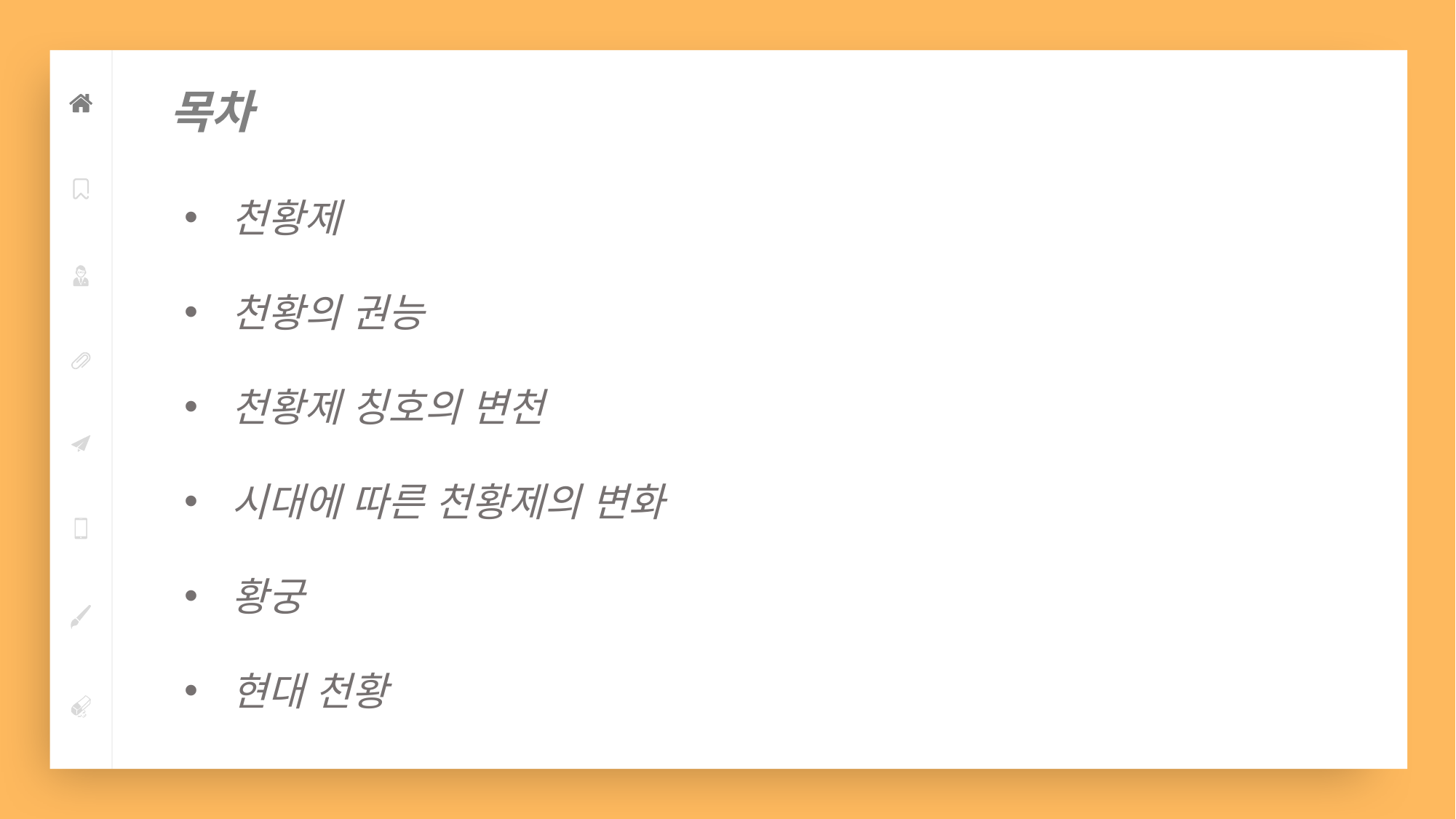

목차

천황제
천황의 권능
천황제 칭호의 변천
시대에 따른 천황제의 변화
황궁
현대 천황